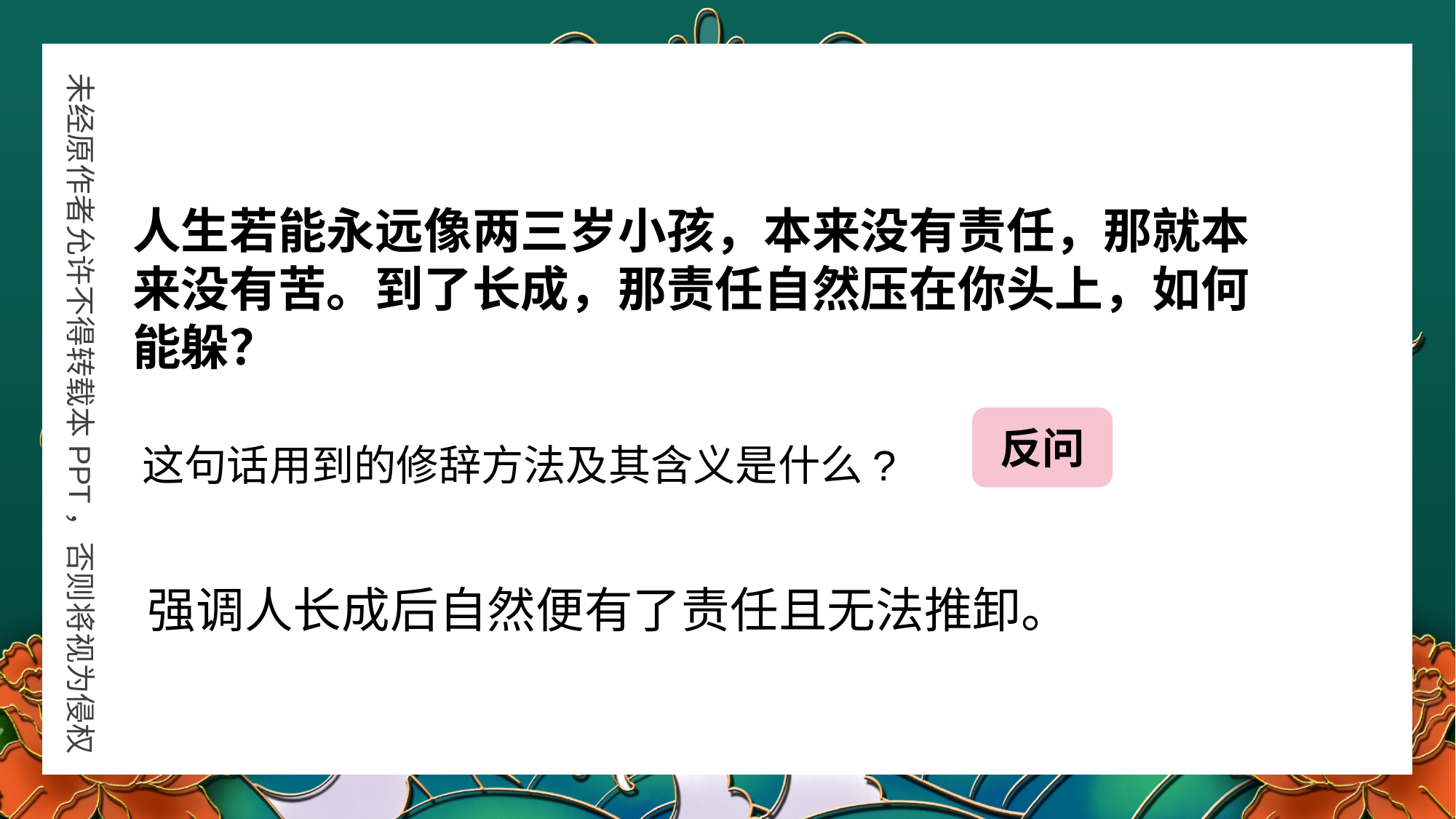

人生若能永远像两三岁小孩，本来没有责任，那就本来没有苦。到了长成，那责任自然压在你头上，如何能躲？
这句话用到的修辞方法及其含义是什么?
反问
强调人长成后自然便有了责任且无法推卸。